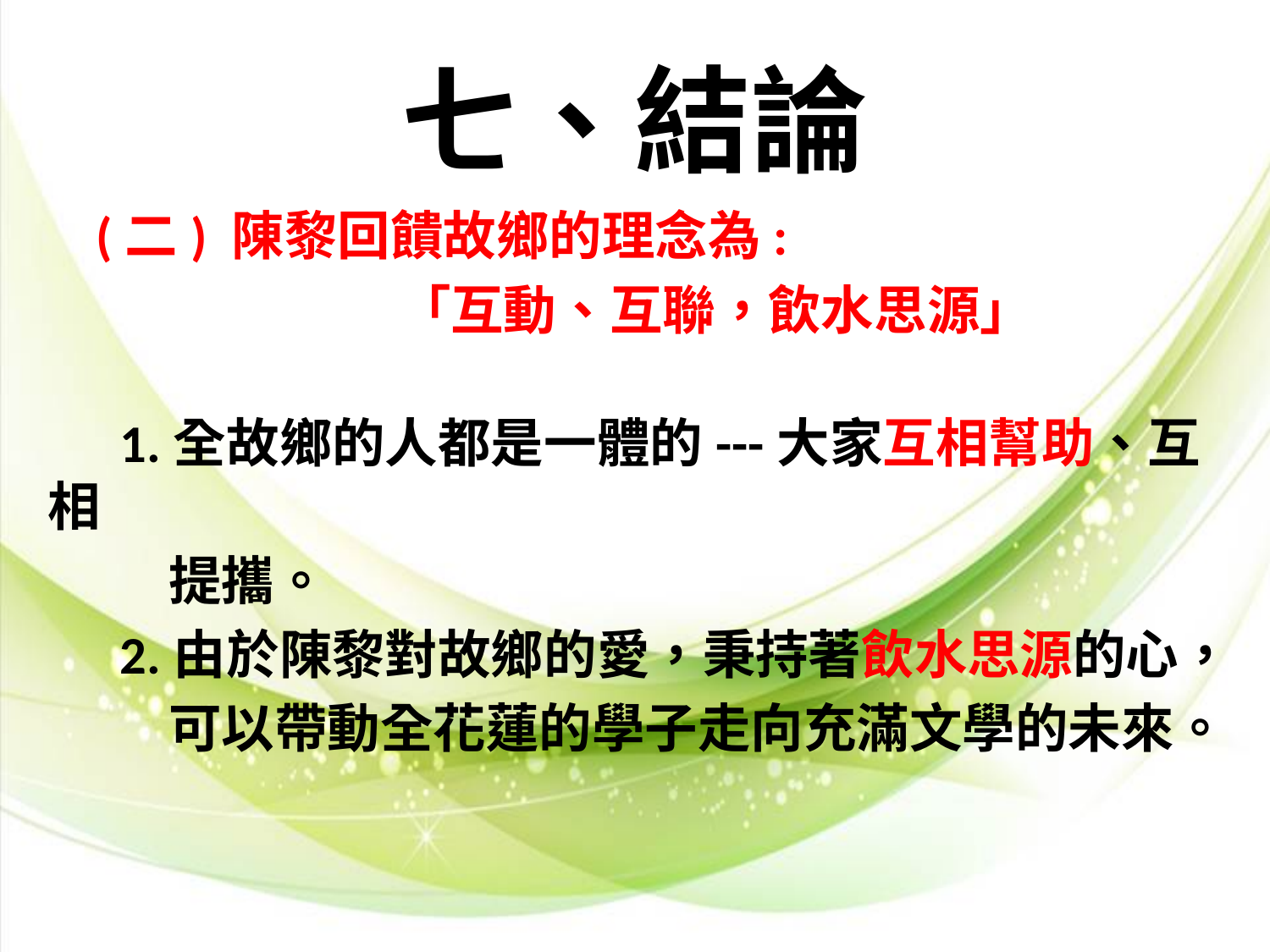

# 七、結論
    (二) 陳黎回饋故鄉的理念為:
                            「互動、互聯，飲水思源」

      1.全故鄉的人都是一體的---大家互相幫助、互相
         提攜。
      2.由於陳黎對故鄉的愛，秉持著飲水思源的心，
         可以帶動全花蓮的學子走向充滿文學的未來。